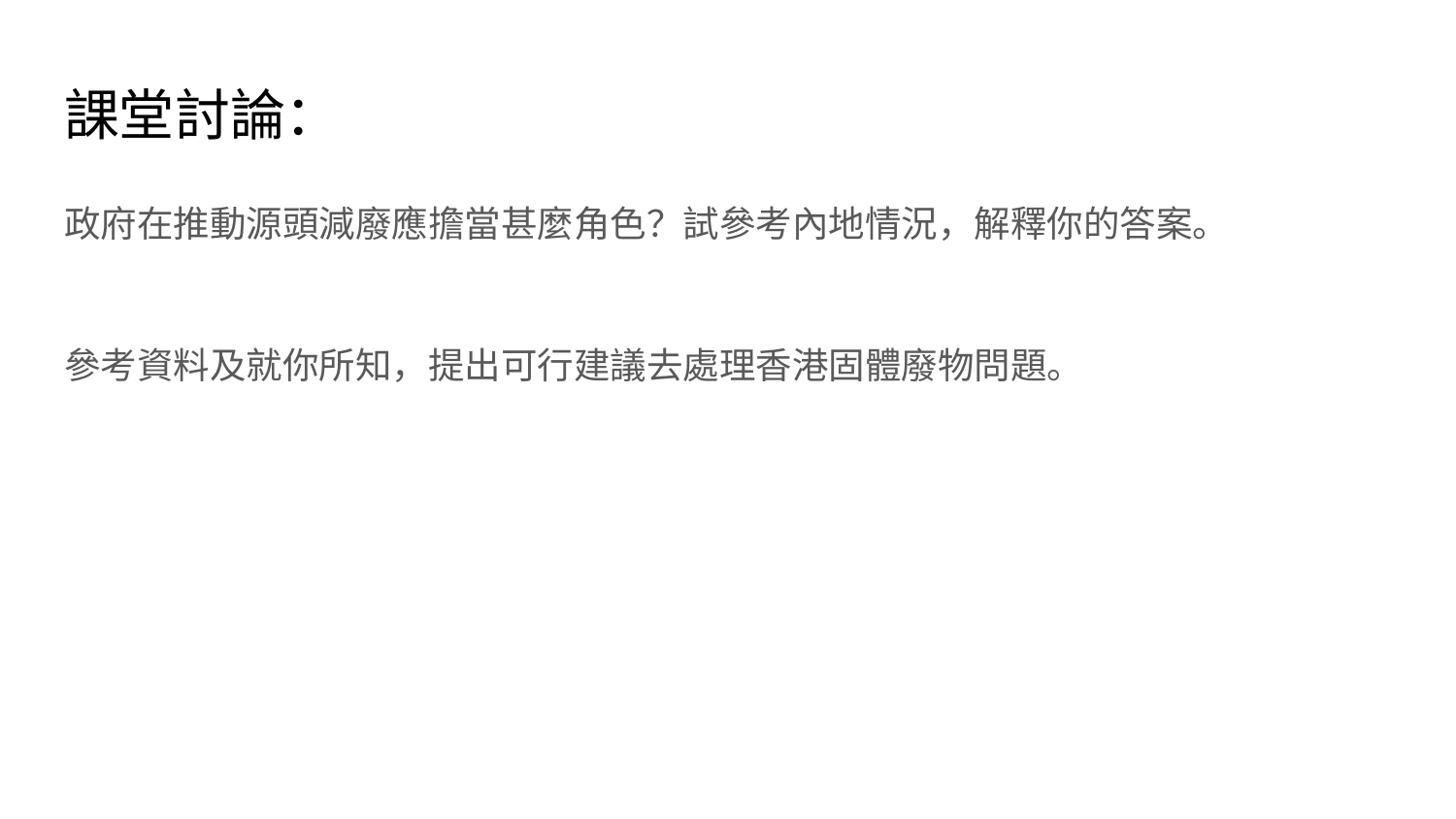

# 課堂討論：
政府在推動源頭減廢應擔當甚麼角色？試參考內地情況，解釋你的答案。

參考資料及就你所知，提出可行建議去處理香港固體廢物問題。